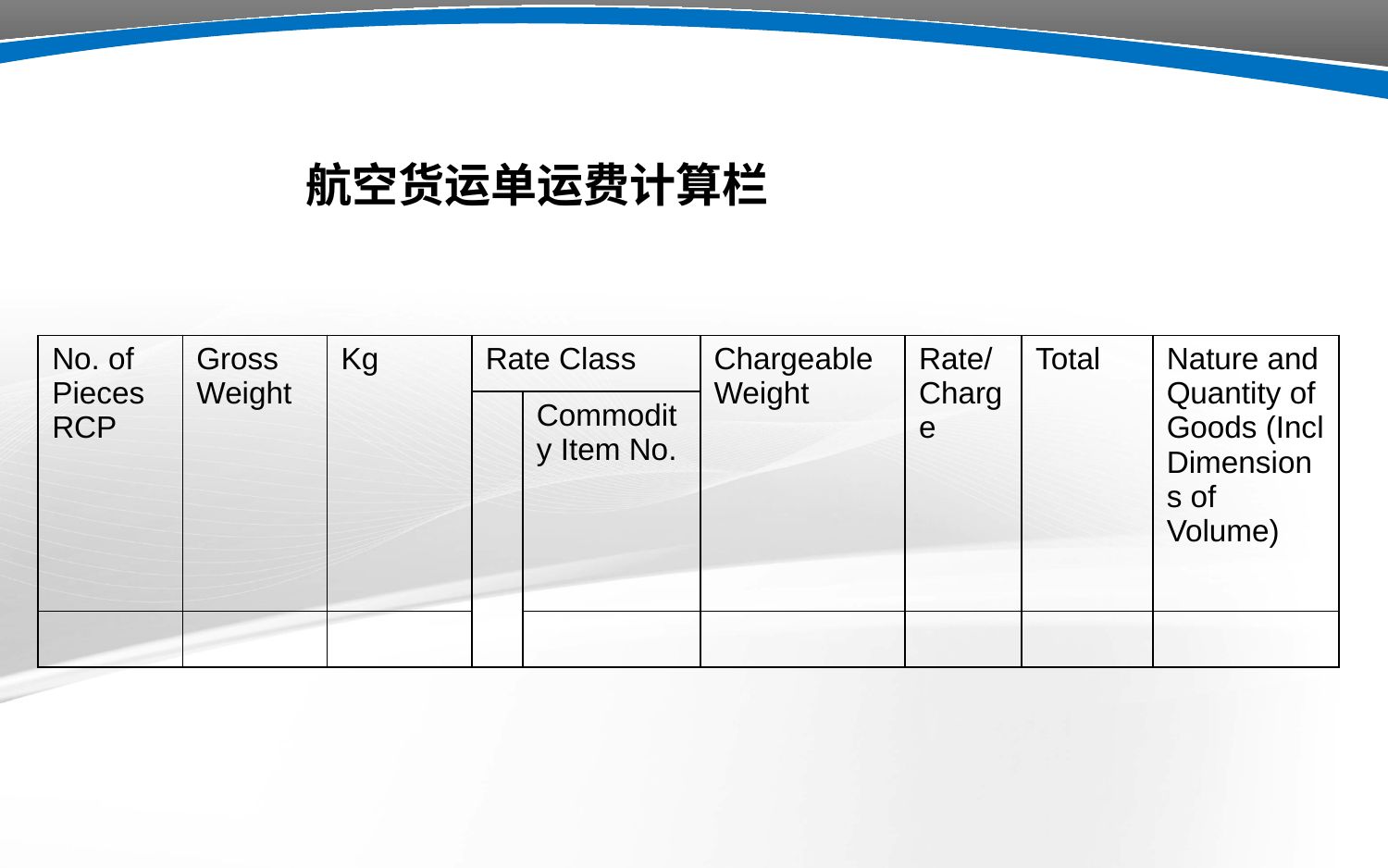

航空货运单运费计算栏
| No. of Pieces RCP | Gross Weight | Kg | Rate Class |  | Chargeable Weight | Rate/Charge | Total | Nature and Quantity of Goods (Incl Dimensions of Volume) |
| --- | --- | --- | --- | --- | --- | --- | --- | --- |
|  |  |  |  | Commodity Item No. |  |  |  |  |
|  |  |  |  |  |  |  |  |  |